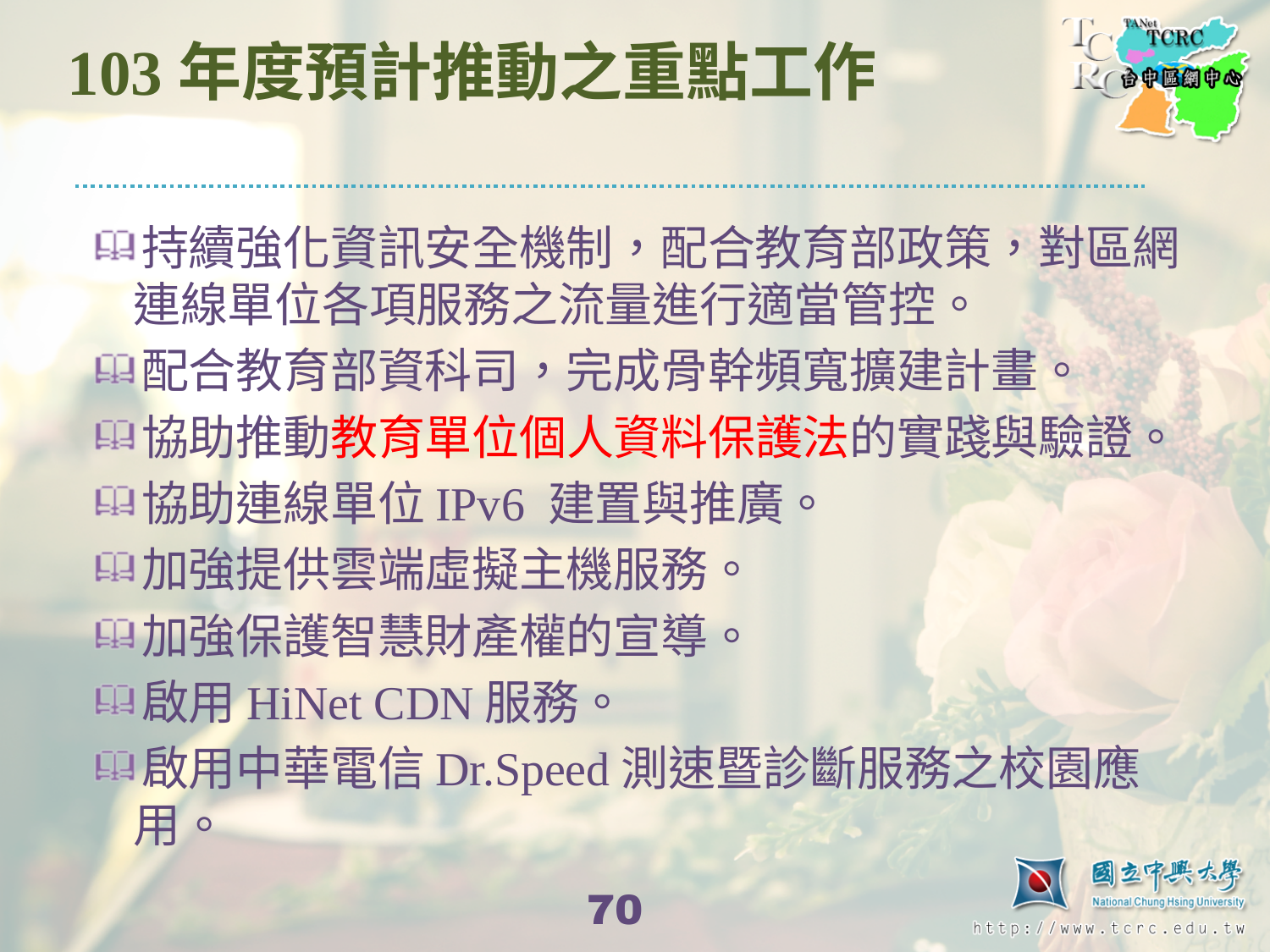

# 103年度預計推動之重點工作
持續強化資訊安全機制，配合教育部政策，對區網連線單位各項服務之流量進行適當管控。
配合教育部資科司，完成骨幹頻寬擴建計畫。
協助推動教育單位個人資料保護法的實踐與驗證。
協助連線單位IPv6 建置與推廣。
加強提供雲端虛擬主機服務。
加強保護智慧財產權的宣導。
啟用HiNet CDN服務。
啟用中華電信Dr.Speed測速暨診斷服務之校園應用。